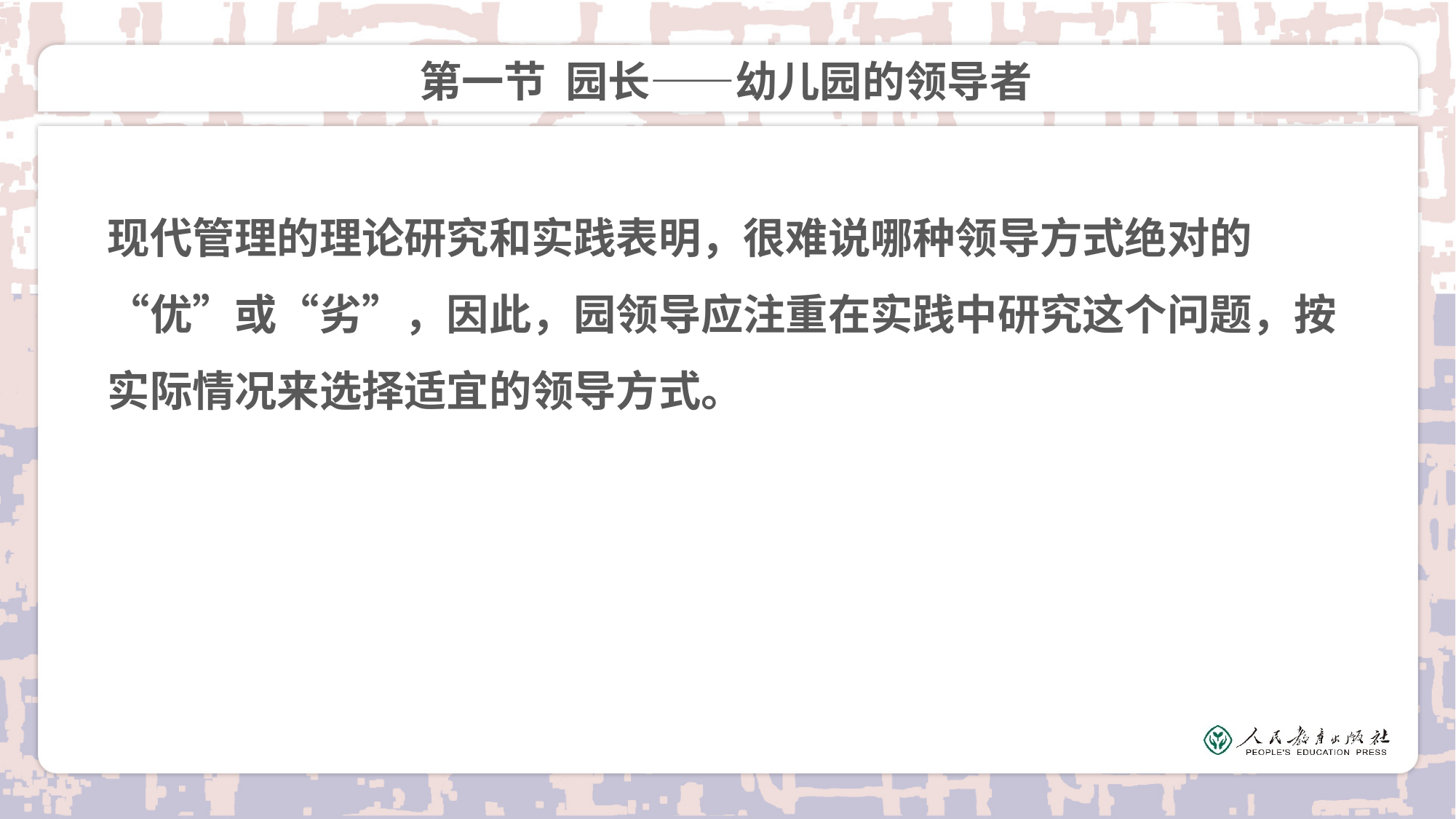

# 第一节  园长——幼儿园的领导者
现代管理的理论研究和实践表明，很难说哪种领导方式绝对的“优”或“劣”，因此，园领导应注重在实践中研究这个问题，按实际情况来选择适宜的领导方式。